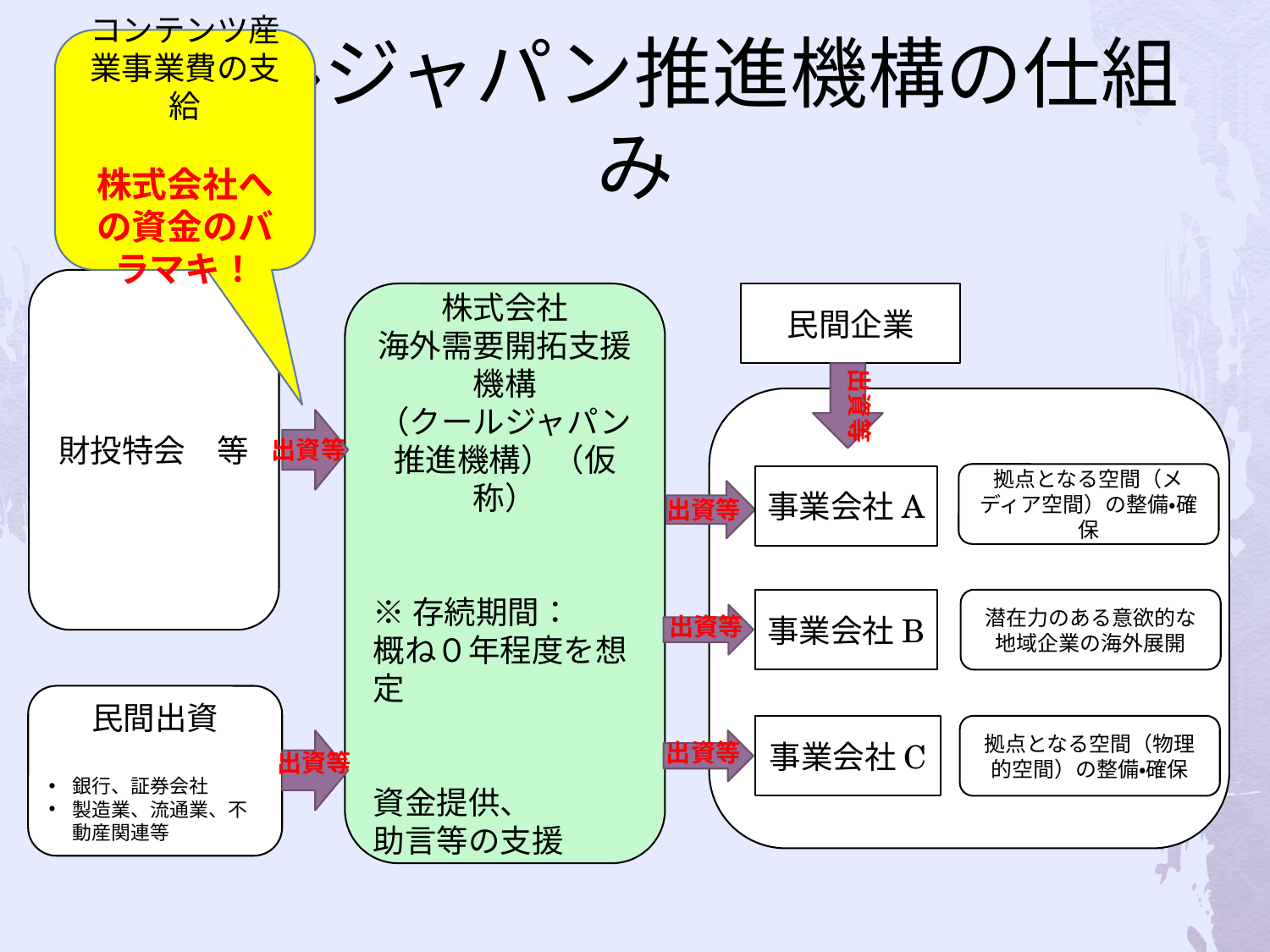

コンテンツ産業事業費の支給

株式会社への資金のバラマキ！
# クールジャパン推進機構の仕組み

財投特会　等
株式会社
海外需要開拓支援機構
（クールジャパン推進機構）（仮称）

※存続期間：
概ね０年程度を想定

資金提供、
助言等の支援
民間企業
出資等

出資等
拠点となる空間（メディア空間）の整備・確保
事業会社A

出資等
事業会社B
潜在力のある意欲的な地域企業の海外展開
出資等

民間出資

銀行、証券会社
製造業、流通業、不動産関連等
事業会社C
拠点となる空間（物理的空間）の整備・確保

出資等
出資等